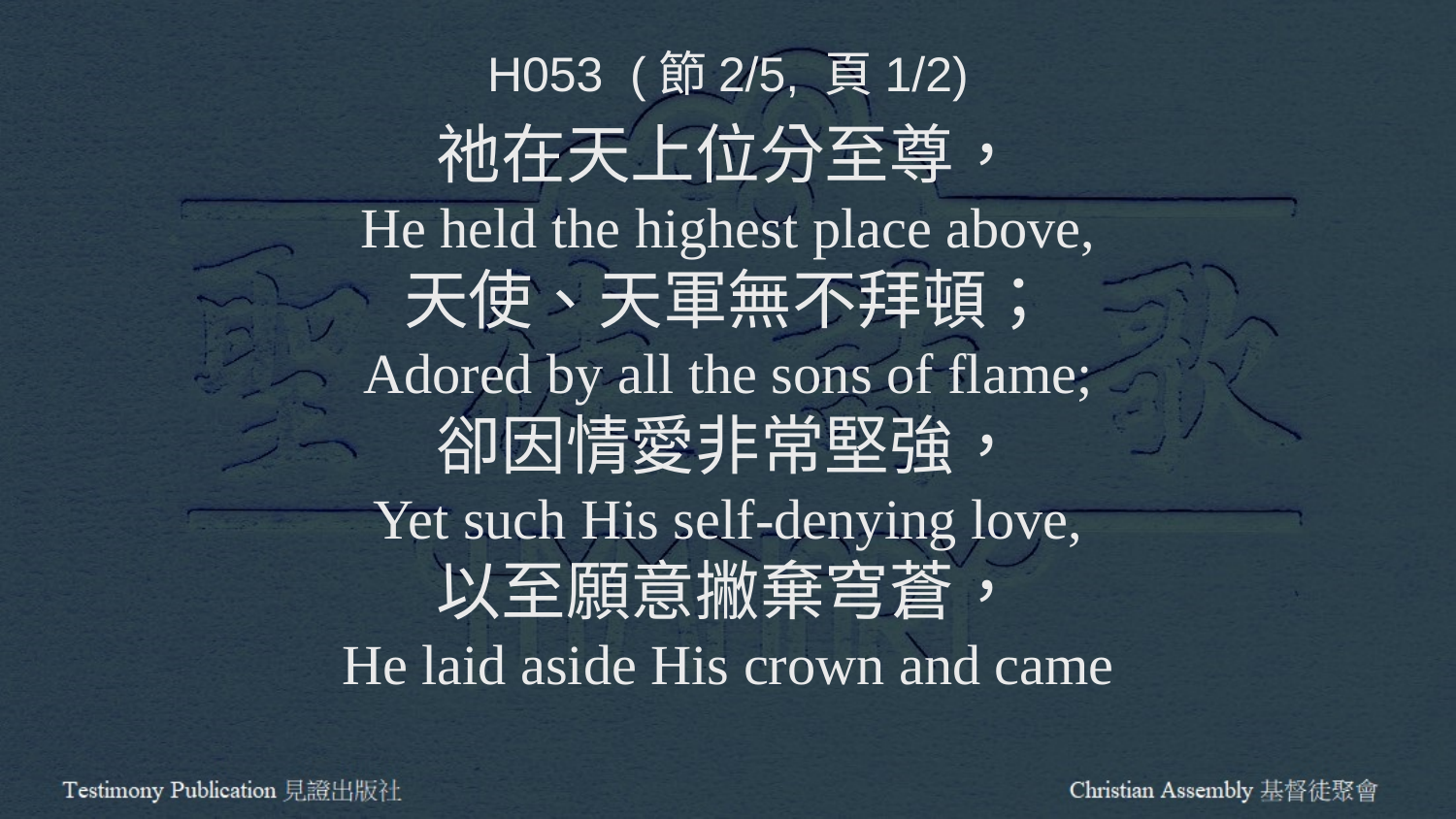

H053  (節2/5, 頁1/2)
祂在天上位分至尊，
He held the highest place above,
天使、天軍無不拜頓；
Adored by all the sons of flame;
卻因情愛非常堅強，
Yet such His self-denying love,
以至願意撇棄穹蒼，
He laid aside His crown and came